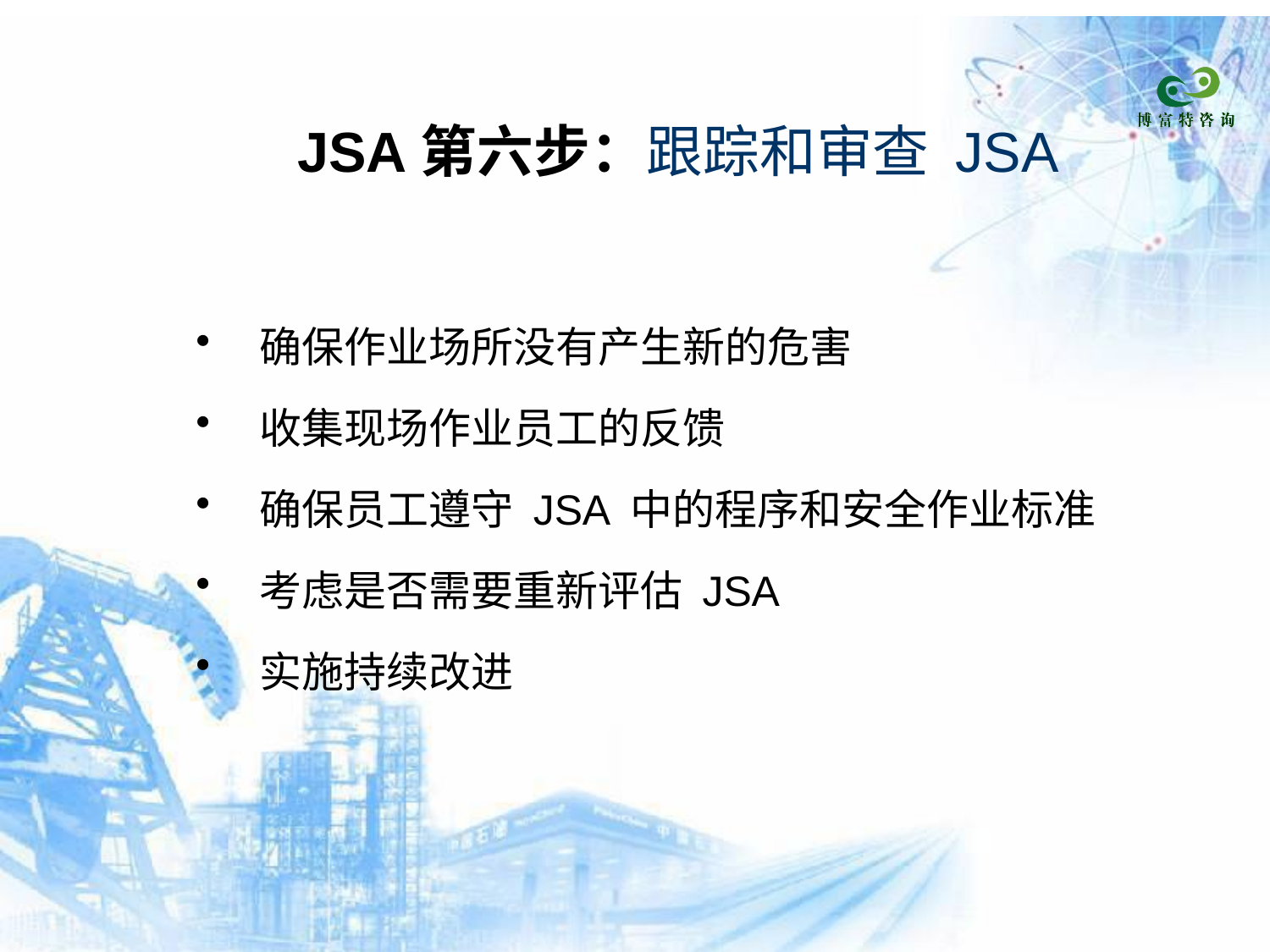

JSA第六步：跟踪和审查 JSA
确保作业场所没有产生新的危害
收集现场作业员工的反馈
确保员工遵守 JSA 中的程序和安全作业标准
考虑是否需要重新评估 JSA
实施持续改进